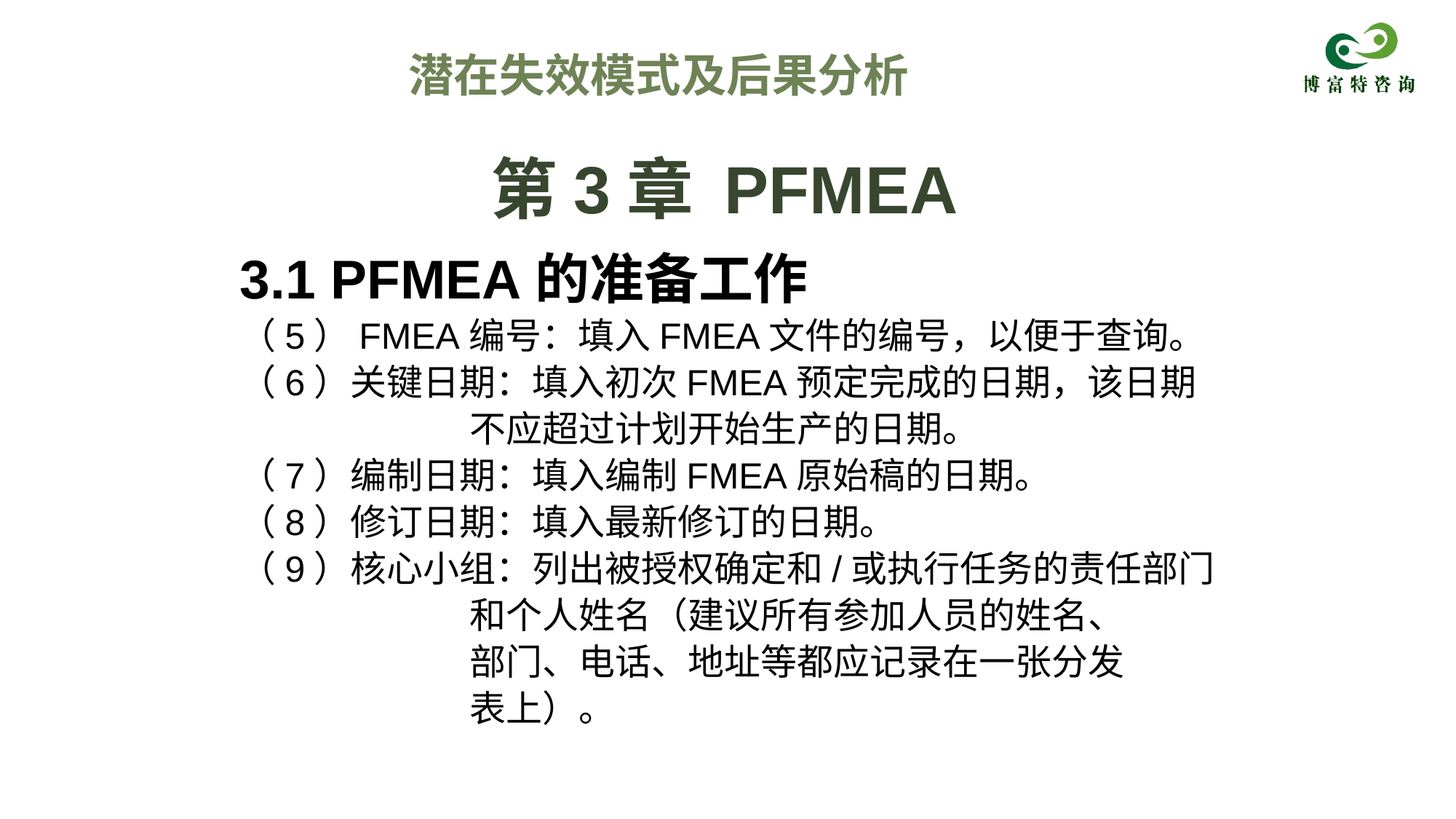

潜在失效模式及后果分析
# 第3章 PFMEA
3.1 PFMEA的准备工作
（5）FMEA编号：填入FMEA文件的编号，以便于查询。
（6）关键日期：填入初次FMEA预定完成的日期，该日期
                           不应超过计划开始生产的日期。
（7）编制日期：填入编制FMEA原始稿的日期。
（8）修订日期：填入最新修订的日期。
（9）核心小组：列出被授权确定和/或执行任务的责任部门
                           和个人姓名（建议所有参加人员的姓名、
                           部门、电话、地址等都应记录在一张分发
                           表上）。

34